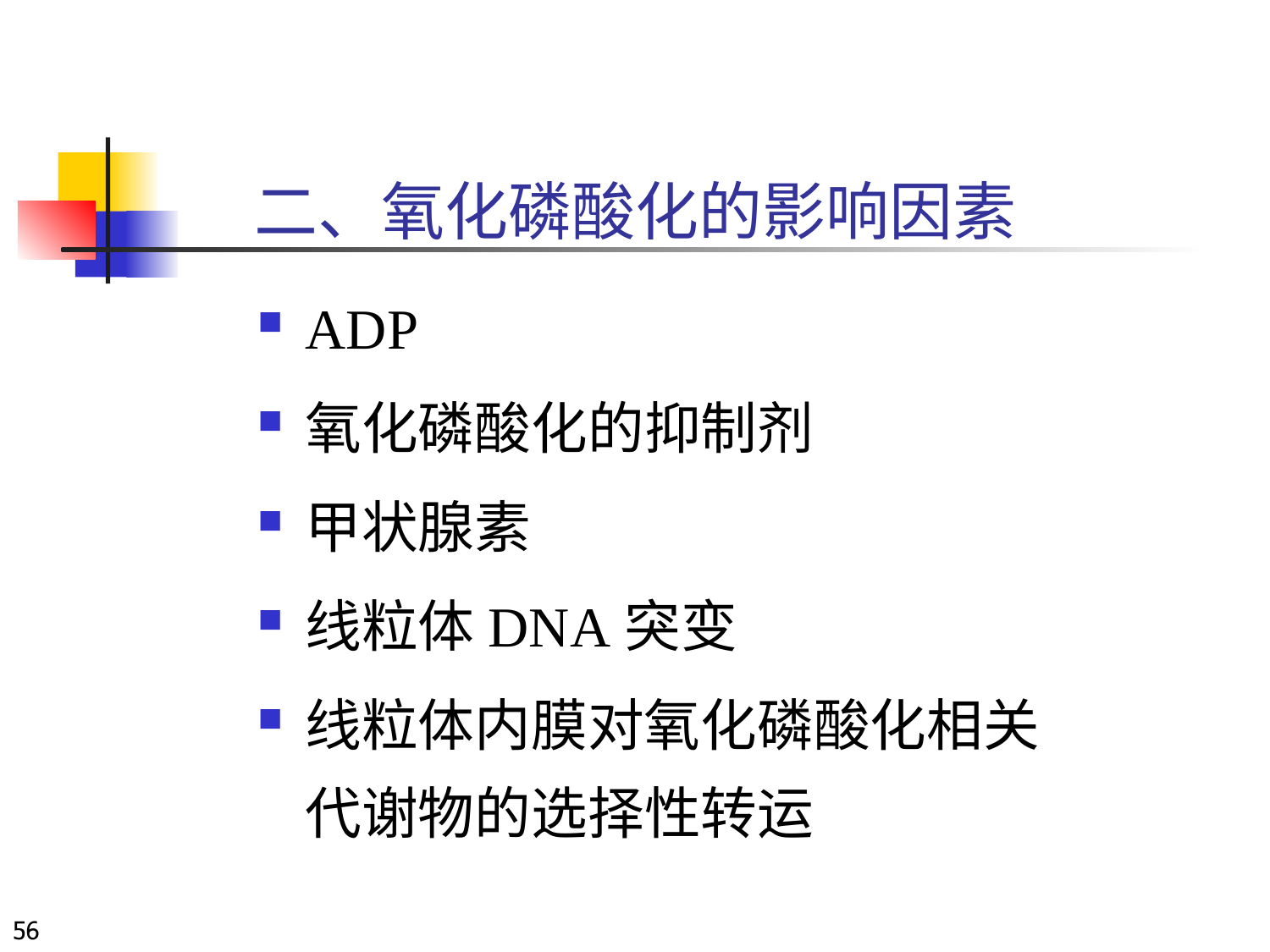

二、氧化磷酸化的影响因素
ADP
氧化磷酸化的抑制剂
甲状腺素
线粒体DNA突变
线粒体内膜对氧化磷酸化相关代谢物的选择性转运
56